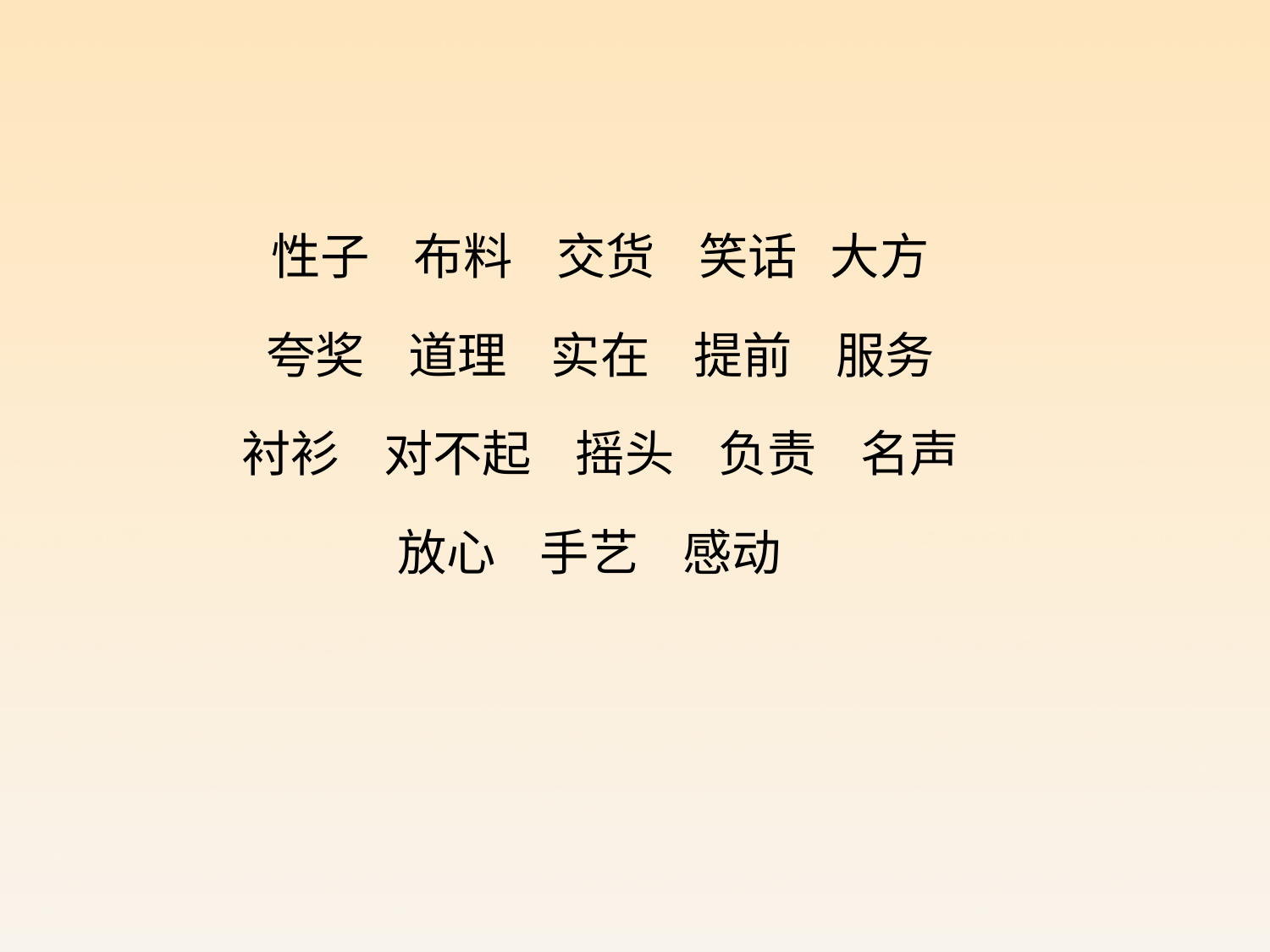

性子    布料    交货    笑话   大方
夸奖    道理    实在    提前    服务
衬衫    对不起    摇头    负责    名声
放心    手艺    感动